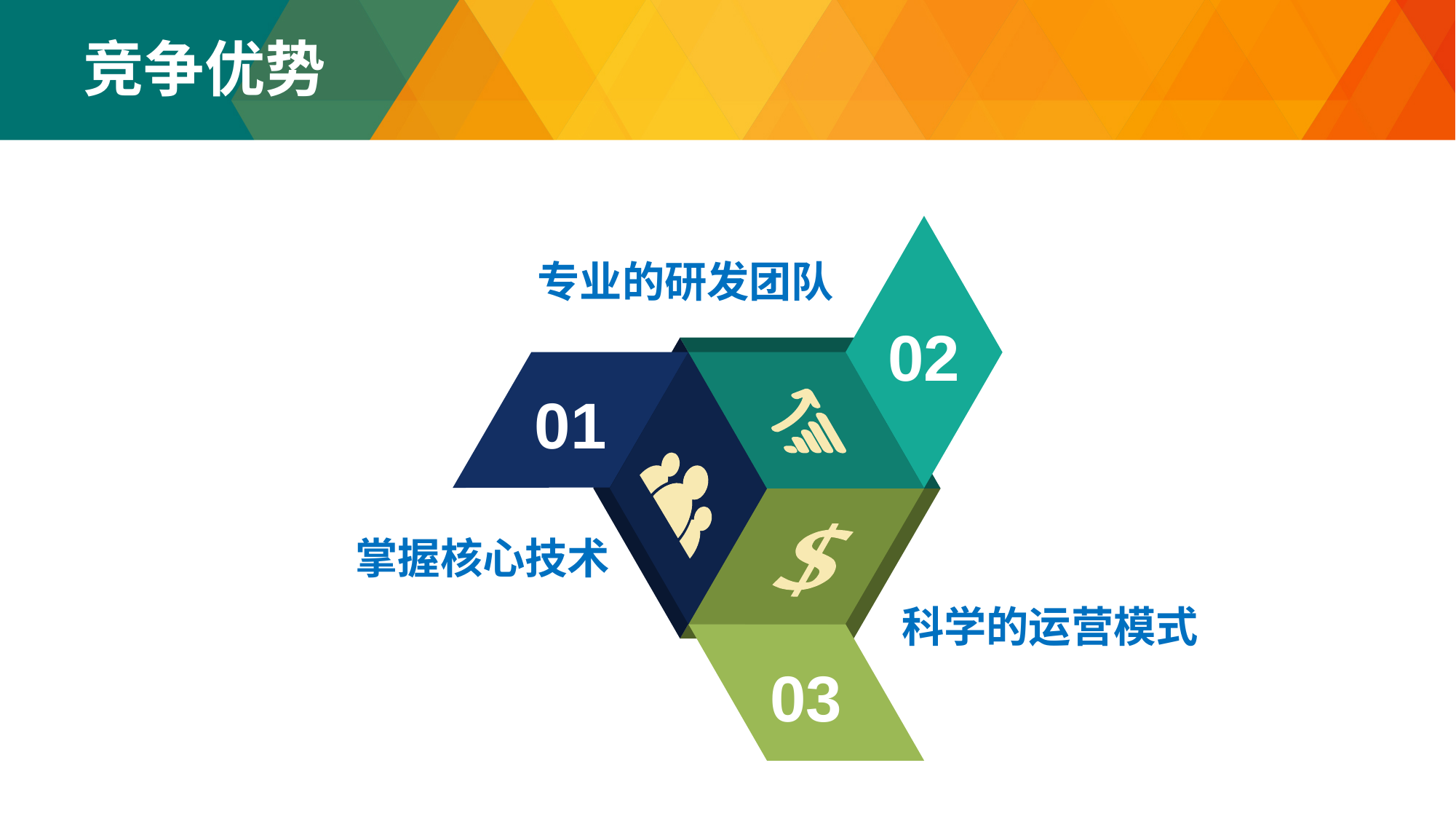

竞争优势

专业的研发团队
02

01

掌握核心技术
科学的运营模式
03